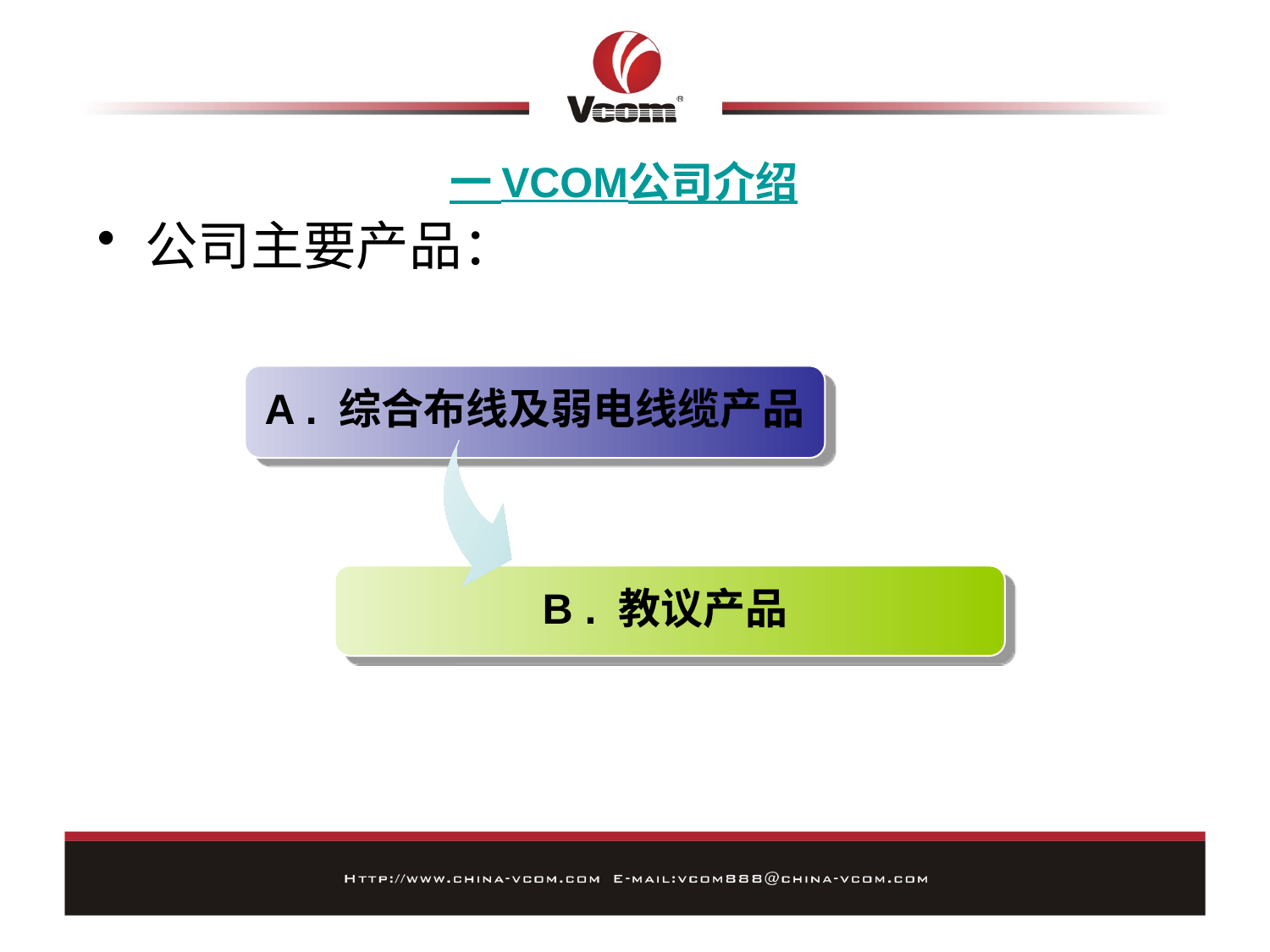

一 VCOM公司介绍
公司主要产品：

A . 综合布线及弱电线缆产品

B . 教议产品